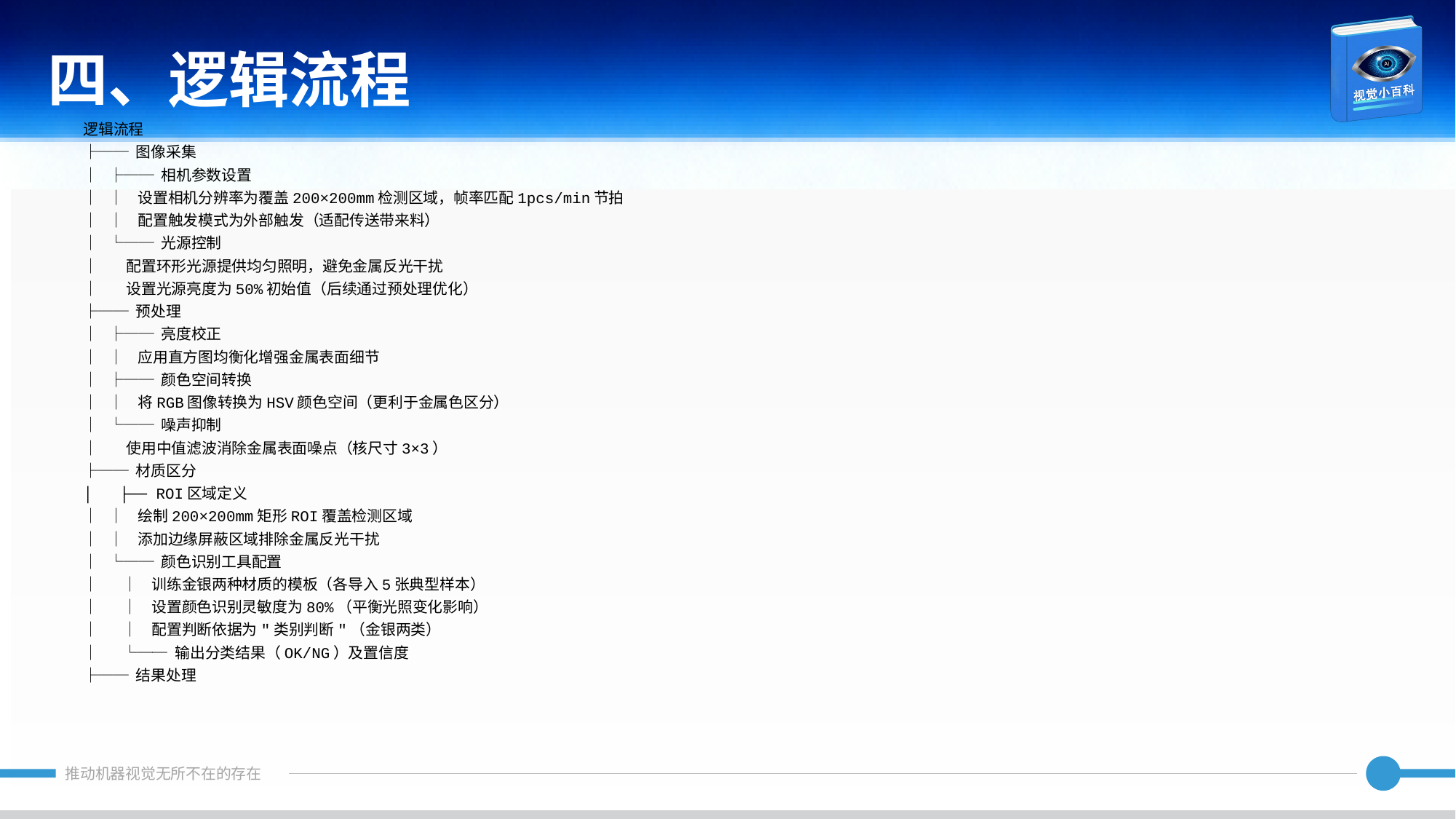

四、逻辑流程

逻辑流程
├── 图像采集
│   ├── 相机参数设置
│   │   设置相机分辨率为覆盖200×200mm检测区域，帧率匹配1pcs/min节拍
│   │   配置触发模式为外部触发（适配传送带来料）
│   └── 光源控制
│       配置环形光源提供均匀照明，避免金属反光干扰
│       设置光源亮度为50%初始值（后续通过预处理优化）
├── 预处理
│   ├── 亮度校正
│   │   应用直方图均衡化增强金属表面细节
│   ├── 颜色空间转换
│   │   将RGB图像转换为HSV颜色空间（更利于金属色区分）
│   └── 噪声抑制
│       使用中值滤波消除金属表面噪点（核尺寸3×3）
├── 材质区分
│   ├── ROI区域定义
│   │   绘制200×200mm矩形ROI覆盖检测区域
│   │   添加边缘屏蔽区域排除金属反光干扰
│   └── 颜色识别工具配置
│       │   训练金银两种材质的模板（各导入5张典型样本）
│       │   设置颜色识别灵敏度为80%（平衡光照变化影响）
│       │   配置判断依据为"类别判断"（金银两类）
│       └── 输出分类结果（OK/NG）及置信度
├── 结果处理
8